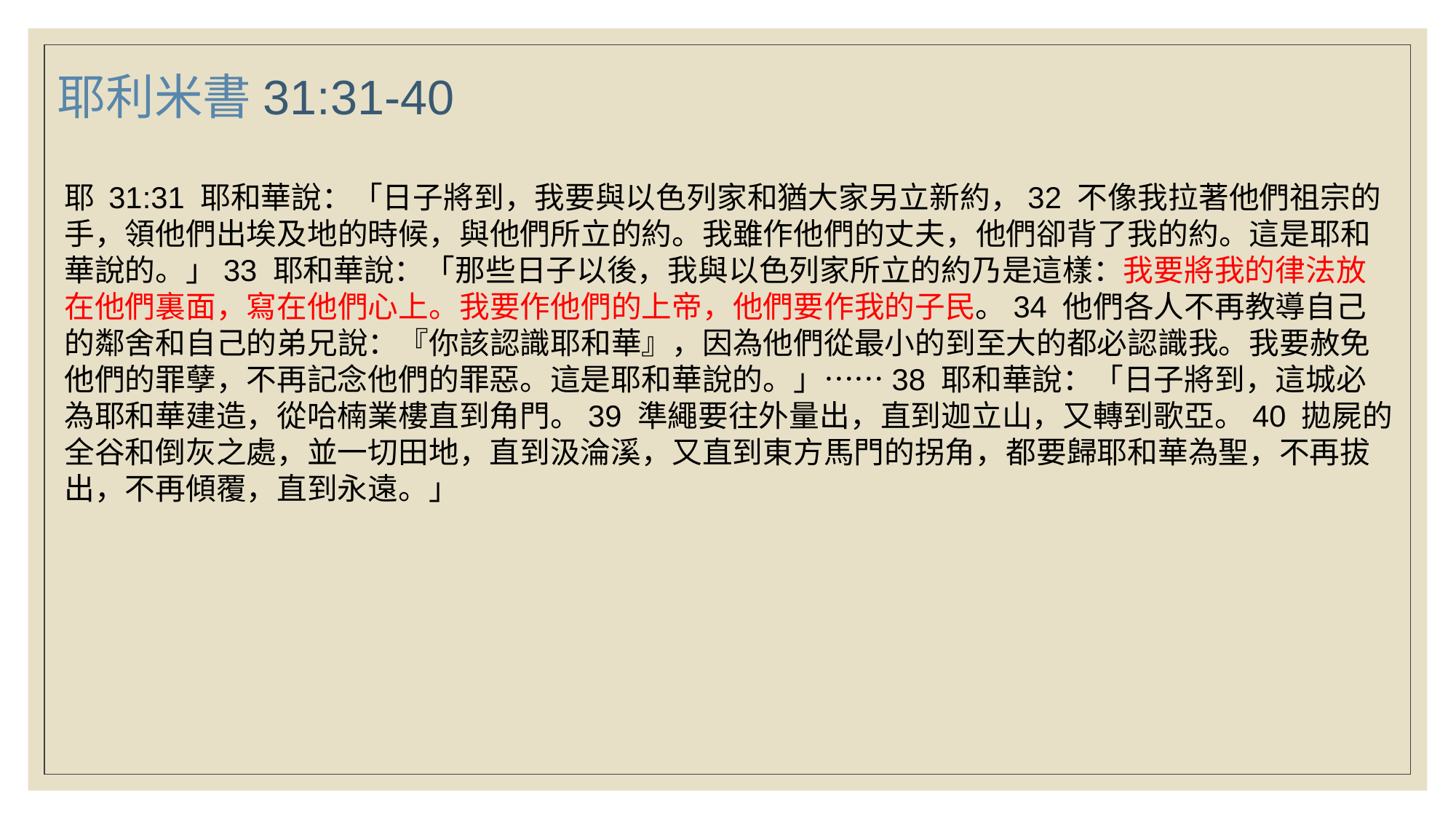

耶利米書31:31-40
耶 31:31 耶和華說：「日子將到，我要與以色列家和猶大家另立新約，32 不像我拉著他們祖宗的手，領他們出埃及地的時候，與他們所立的約。我雖作他們的丈夫，他們卻背了我的約。這是耶和華說的。」33 耶和華說：「那些日子以後，我與以色列家所立的約乃是這樣：我要將我的律法放在他們裏面，寫在他們心上。我要作他們的上帝，他們要作我的子民。34 他們各人不再教導自己的鄰舍和自己的弟兄說：『你該認識耶和華』，因為他們從最小的到至大的都必認識我。我要赦免他們的罪孽，不再記念他們的罪惡。這是耶和華說的。」……38 耶和華說：「日子將到，這城必為耶和華建造，從哈楠業樓直到角門。39 準繩要往外量出，直到迦立山，又轉到歌亞。40 拋屍的全谷和倒灰之處，並一切田地，直到汲淪溪，又直到東方馬門的拐角，都要歸耶和華為聖，不再拔出，不再傾覆，直到永遠。」